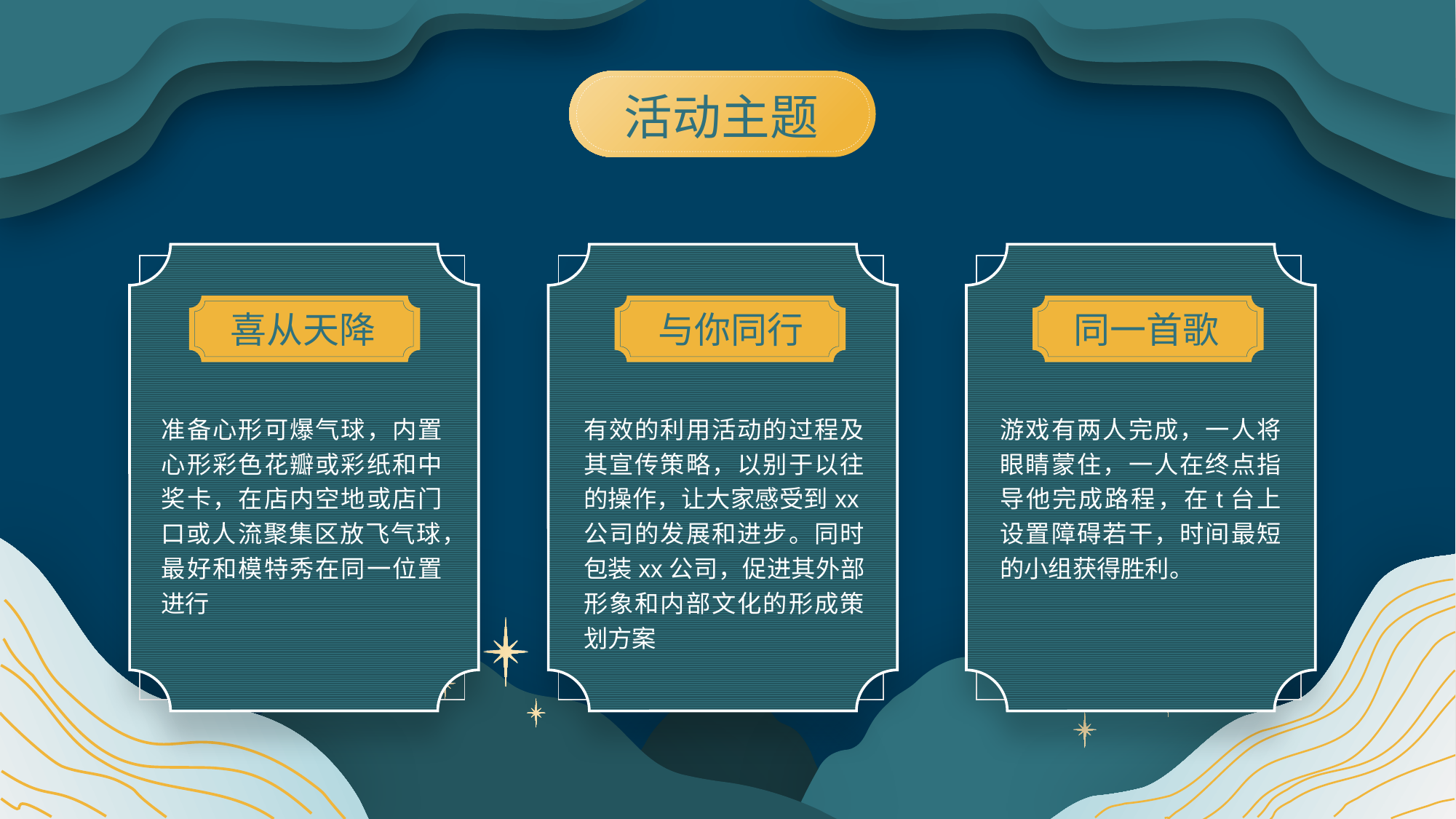

活动主题

喜从天降
与你同行
同一首歌

准备心形可爆气球，内置心形彩色花瓣或彩纸和中奖卡，在店内空地或店门口或人流聚集区放飞气球，最好和模特秀在同一位置进行
有效的利用活动的过程及其宣传策略，以别于以往的操作，让大家感受到xx公司的发展和进步。同时包装xx公司，促进其外部形象和内部文化的形成策划方案
游戏有两人完成，一人将眼睛蒙住，一人在终点指导他完成路程，在t台上设置障碍若干，时间最短的小组获得胜利。